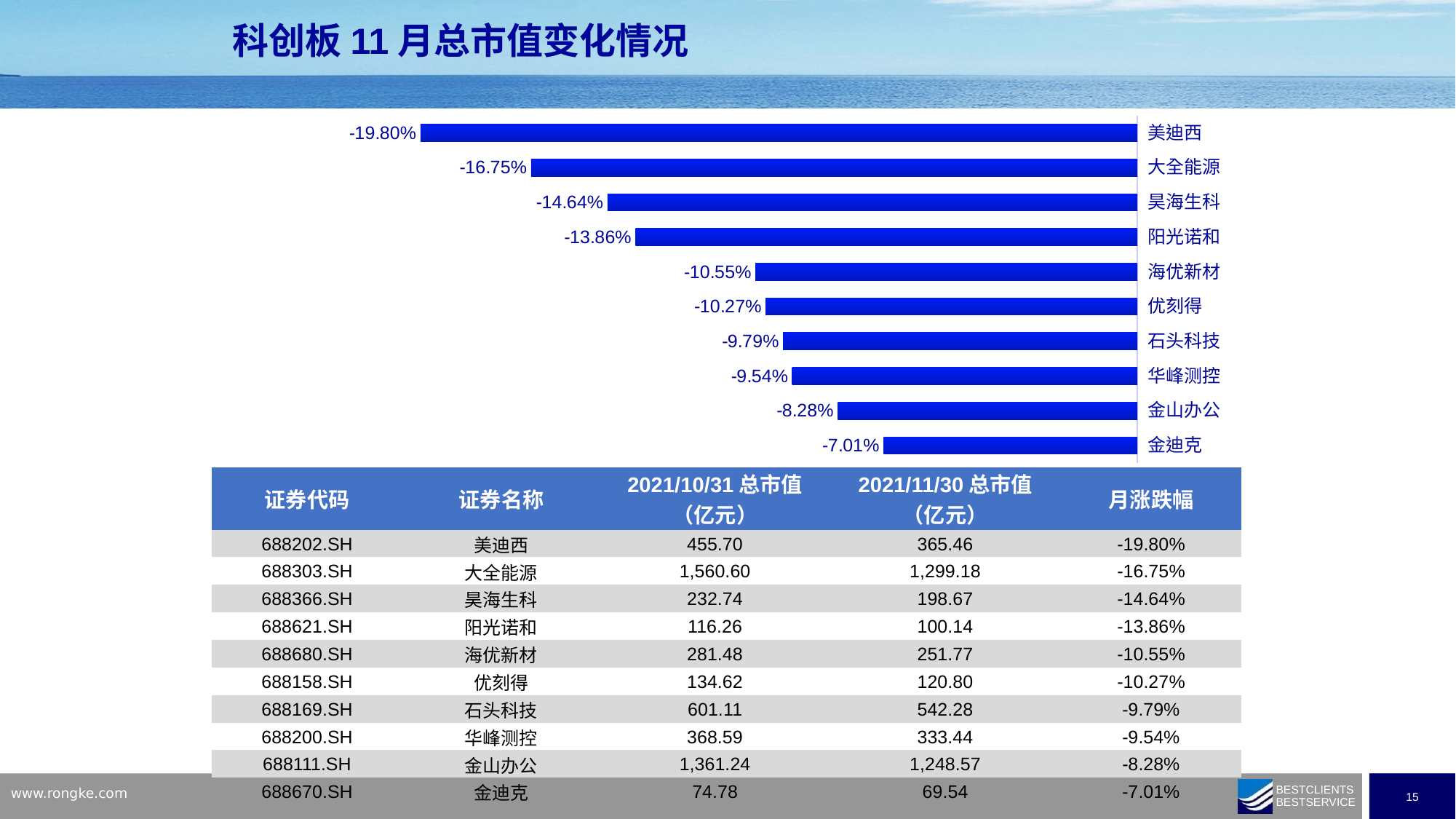

科创板11月总市值变化情况

### Chart

| Category |  |
|---|---|
| 金迪克 | -0.07013414921157912 |
| 金山办公 | -0.08276889731780002 |
| 华峰测控 | -0.09535771589681419 |
| 石头科技 | -0.09787780616582076 |
| 优刻得 | -0.10270150615207696 |
| 海优新材 | -0.1055193455627027 |
| 阳光诺和 | -0.13864996903598703 |
| 昊海生科 | -0.1463781939736104 |
| 大全能源 | -0.1675095596398175 |
| 美迪西 | -0.1980272108843537 |
| 证券代码 | 证券名称 | 2021/10/31总市值 （亿元） | 2021/11/30总市值 （亿元） | 月涨跌幅 |
| --- | --- | --- | --- | --- |
| 688202.SH | 美迪西 | 455.70 | 365.46 | -19.80% |
| 688303.SH | 大全能源 | 1,560.60 | 1,299.18 | -16.75% |
| 688366.SH | 昊海生科 | 232.74 | 198.67 | -14.64% |
| 688621.SH | 阳光诺和 | 116.26 | 100.14 | -13.86% |
| 688680.SH | 海优新材 | 281.48 | 251.77 | -10.55% |
| 688158.SH | 优刻得 | 134.62 | 120.80 | -10.27% |
| 688169.SH | 石头科技 | 601.11 | 542.28 | -9.79% |
| 688200.SH | 华峰测控 | 368.59 | 333.44 | -9.54% |
| 688111.SH | 金山办公 | 1,361.24 | 1,248.57 | -8.28% |
| 688670.SH | 金迪克 | 74.78 | 69.54 | -7.01% |